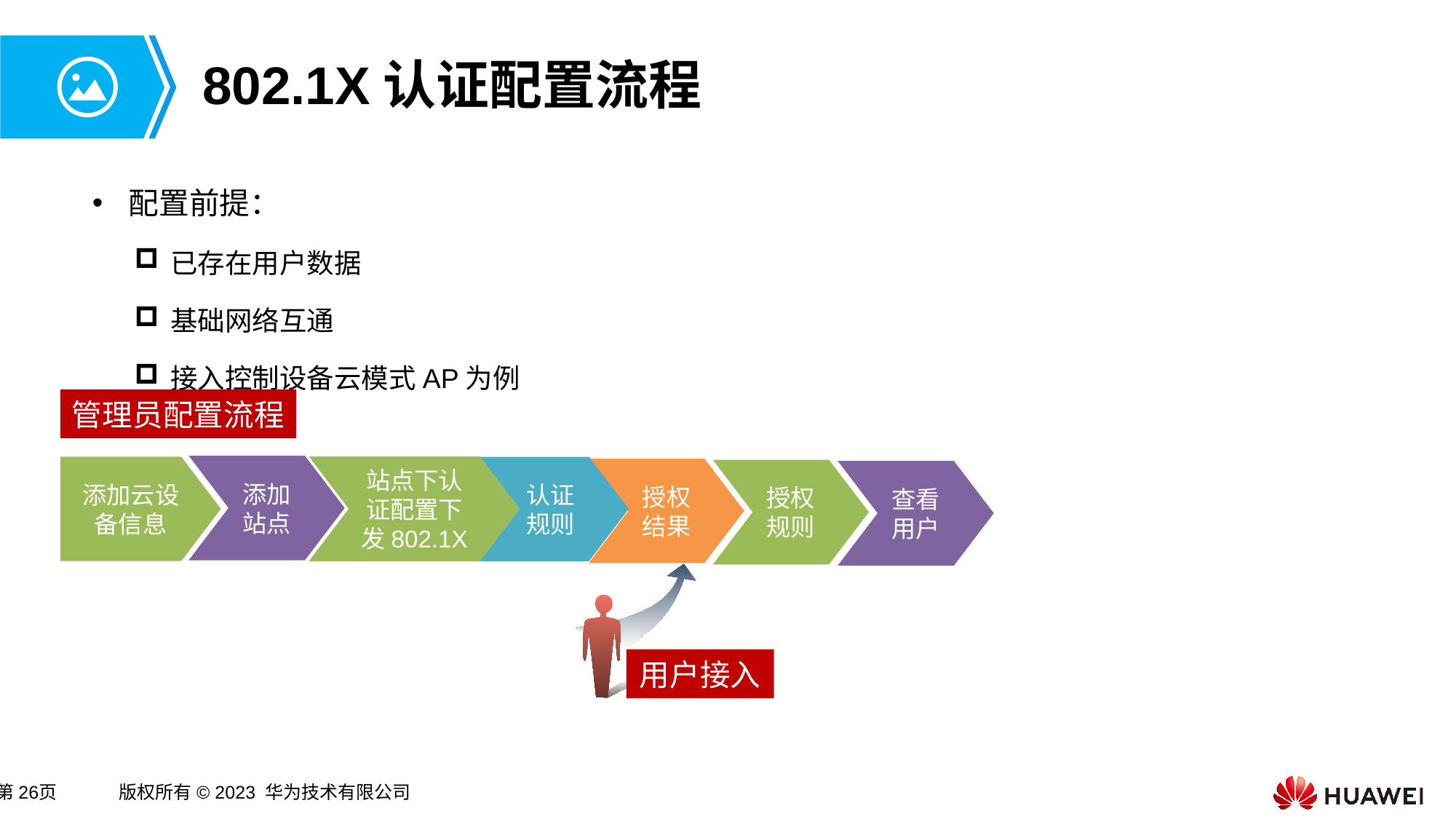

# 802.1X认证配置流程
配置前提：
已存在用户数据
基础网络互通
接入控制设备云模式AP为例

管理员配置流程
添加站点
站点下认证配置下发802.1X
添加云设备信息
认证规则
授权结果
授权规则
查看用户

用户接入